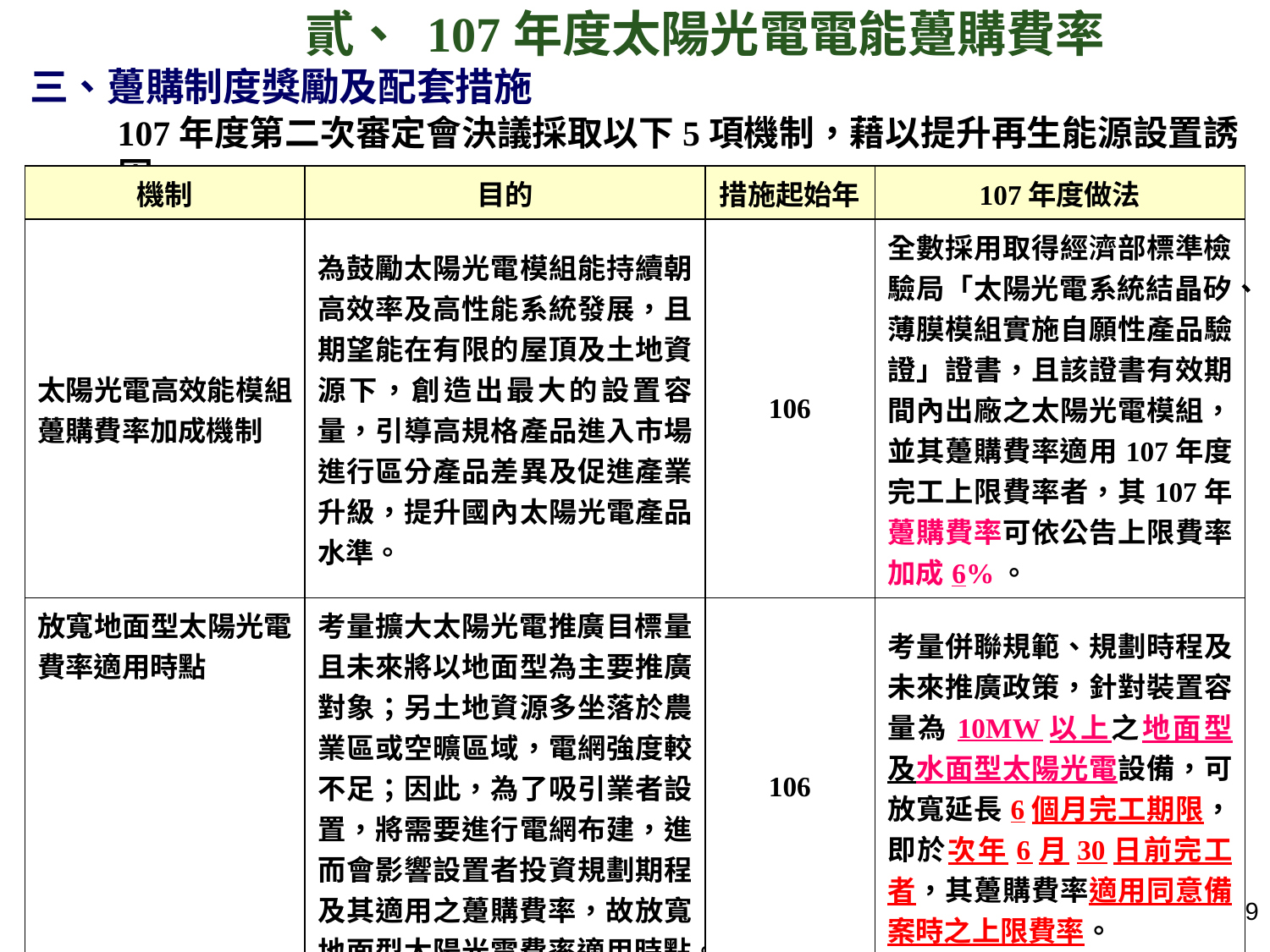

貳、 107年度太陽光電電能躉購費率
三、躉購制度獎勵及配套措施
107年度第二次審定會決議採取以下5項機制，藉以提升再生能源設置誘因
| 機制 | 目的 | 措施起始年 | 107年度做法 |
| --- | --- | --- | --- |
| 太陽光電高效能模組躉購費率加成機制 | 為鼓勵太陽光電模組能持續朝高效率及高性能系統發展，且期望能在有限的屋頂及土地資源下，創造出最大的設置容量，引導高規格產品進入市場進行區分產品差異及促進產業升級，提升國內太陽光電產品水準。 | 106 | 全數採用取得經濟部標準檢驗局「太陽光電系統結晶矽、薄膜模組實施自願性產品驗證」證書，且該證書有效期間內出廠之太陽光電模組，並其躉購費率適用107年度完工上限費率者，其107年躉購費率可依公告上限費率加成6%。 |
| 放寬地面型太陽光電費率適用時點 | 考量擴大太陽光電推廣目標量且未來將以地面型為主要推廣對象；另土地資源多坐落於農業區或空曠區域，電網強度較不足；因此，為了吸引業者設置，將需要進行電網布建，進而會影響設置者投資規劃期程及其適用之躉購費率，故放寬地面型太陽光電費率適用時點。 | 106 | 考量併聯規範、規劃時程及未來推廣政策，針對裝置容量為10MW以上之地面型及水面型太陽光電設備，可放寬延長6個月完工期限，即於次年6月30日前完工者，其躉購費率適用同意備案時之上限費率。 |
9